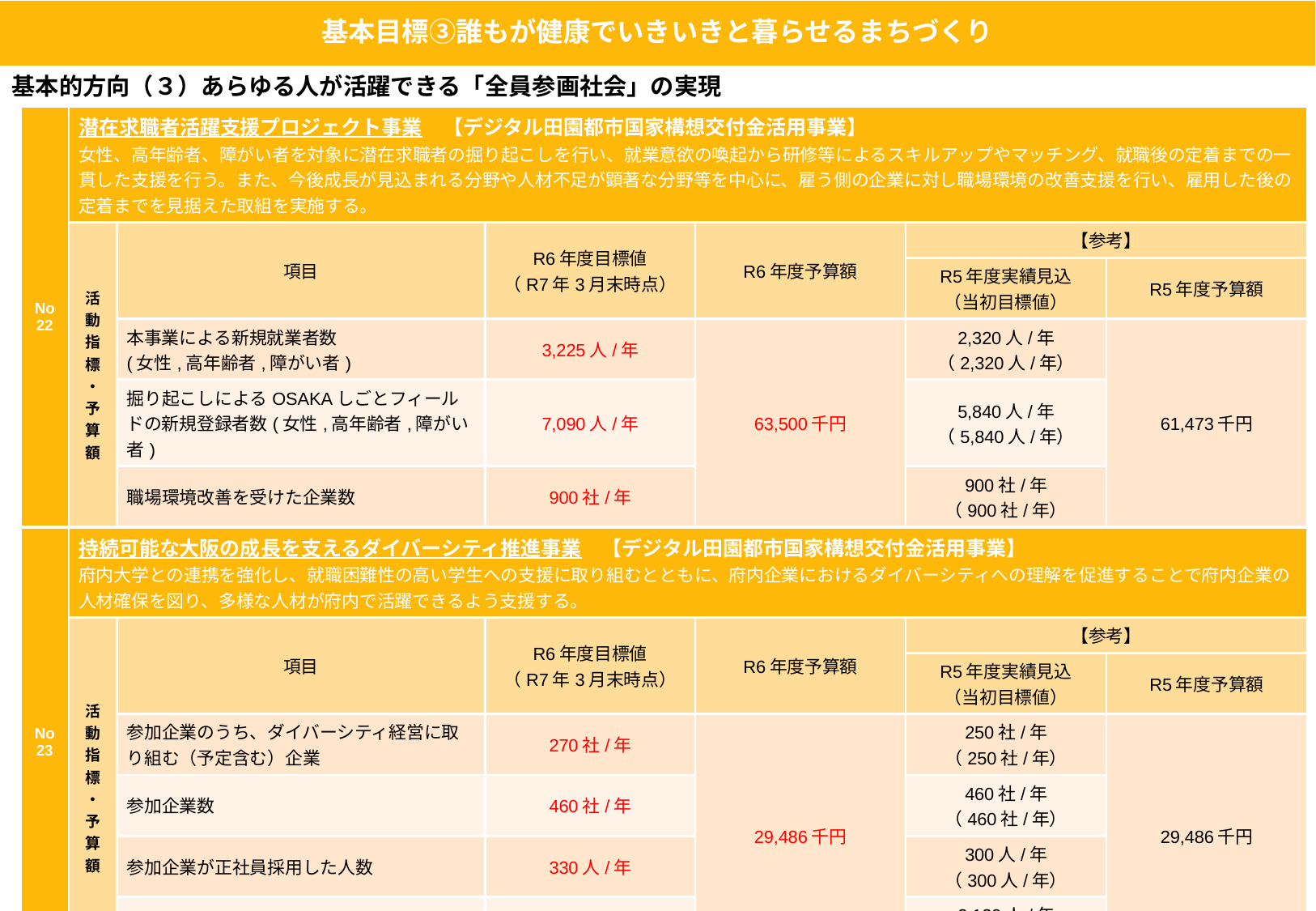

基本目標③誰もが健康でいきいきと暮らせるまちづくり
基本的方向（３）あらゆる人が活躍できる「全員参画社会」の実現
| No22 | 潜在求職者活躍支援プロジェクト事業　【デジタル田園都市国家構想交付金活用事業】 女性、高年齢者、障がい者を対象に潜在求職者の掘り起こしを行い、就業意欲の喚起から研修等によるスキルアップやマッチング、就職後の定着までの一貫した支援を行う。また、今後成長が見込まれる分野や人材不足が顕著な分野等を中心に、雇う側の企業に対し職場環境の改善支援を行い、雇用した後の定着までを見据えた取組を実施する。 |  |  |  |  |  |
| --- | --- | --- | --- | --- | --- | --- |
|  | 活動指標・予算額 | 項目 | R6年度目標値 （R7年3月末時点） | R6年度予算額 | 【参考】 | 予算執行額 （予算額） |
|  |  |  |  |  | R5年度実績見込 （当初目標値） | R5年度予算額 |
|  |  | 本事業による新規就業者数 (女性,高年齢者,障がい者) | 3,225人/年 | 63,500千円 | 2,320人/年 （2,320人/年） | 61,473千円 |
|  |  | 掘り起こしによるOSAKAしごとフィールドの新規登録者数(女性,高年齢者,障がい者) | 7,090人/年 | ○○○○○○千円 | 5,840人/年 （5,840人/年） |  |
|  |  | 職場環境改善を受けた企業数 | 900社/年 | ○○○○○○千円 | 900社/年 （900社/年） |  |
| No23 | 持続可能な大阪の成長を支えるダイバーシティ推進事業　【デジタル田園都市国家構想交付金活用事業】 府内大学との連携を強化し、就職困難性の高い学生への支援に取り組むとともに、府内企業におけるダイバーシティへの理解を促進することで府内企業の人材確保を図り、多様な人材が府内で活躍できるよう支援する。 |  |  |  |  |  |
|  | 活動指標・予算額 | 項目 | R6年度目標値 （R7年3月末時点） | R6年度予算額 | 【参考】 | 予算執行額 （予算額） |
|  |  |  |  |  | R5年度実績見込 （当初目標値） | R5年度予算額 |
|  |  | 参加企業のうち、ダイバーシティ経営に取り組む（予定含む）企業 | 270社/年 | 29,486千円 | 250社/年 （250社/年） | 29,486千円 |
|  |  | 参加企業数 | 460社/年 | ○○○○○○千円 | 460社/年 （460社/年） |  |
|  |  | 参加企業が正社員採用した人数 | 330人/年 | ○○○○○○千円 | 300人/年 （300人/年） |  |
|  |  | 参加した学生数 | 2,120人/年 | ○○○○○○千円 | 2,120人/年 （2,120人/年） |  |
15